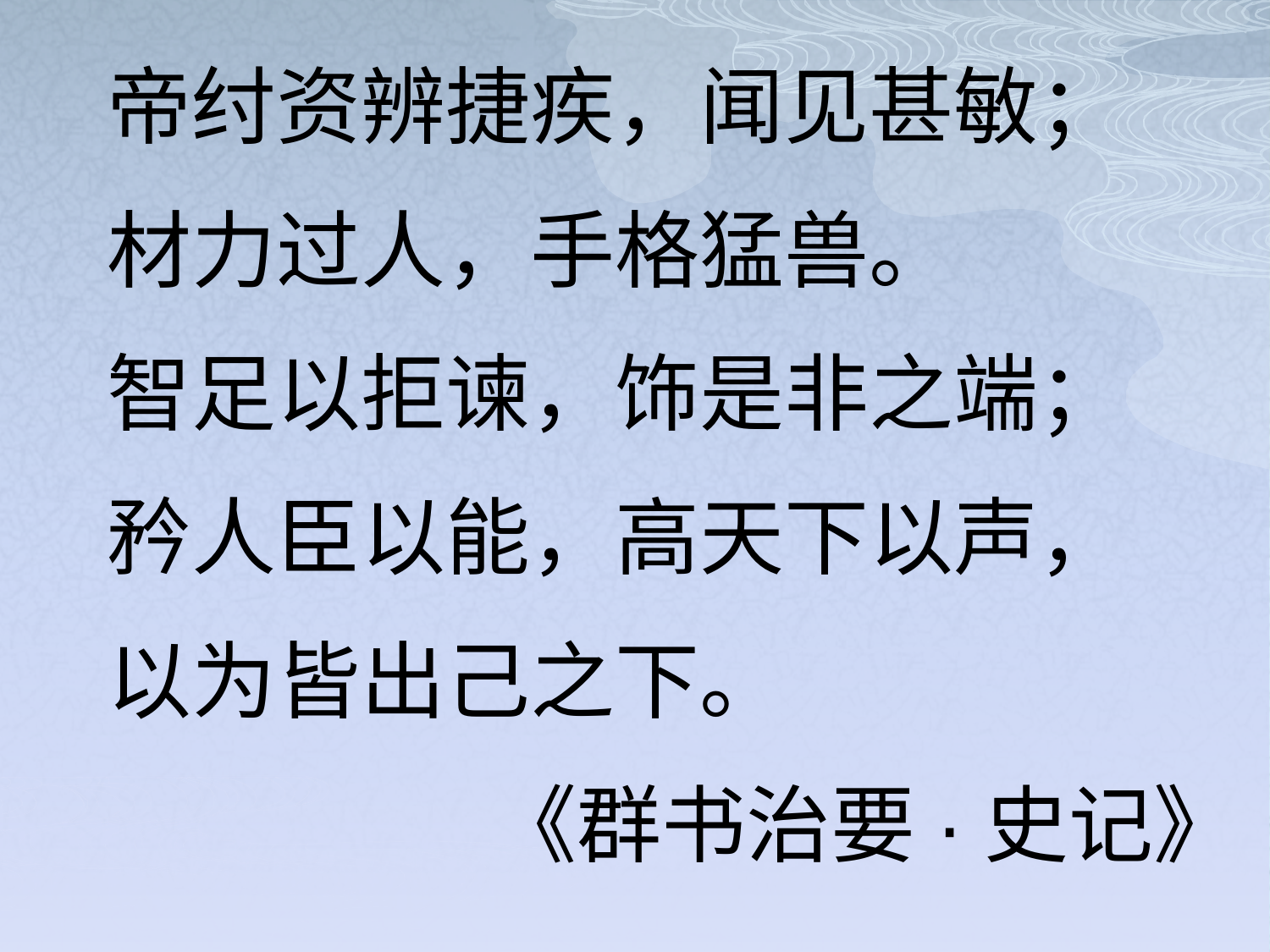

帝纣资辨捷疾，闻见甚敏；
材力过人，手格猛兽。
智足以拒谏，饰是非之端；
矜人臣以能，高天下以声，
以为皆出己之下。
《群书治要·史记》